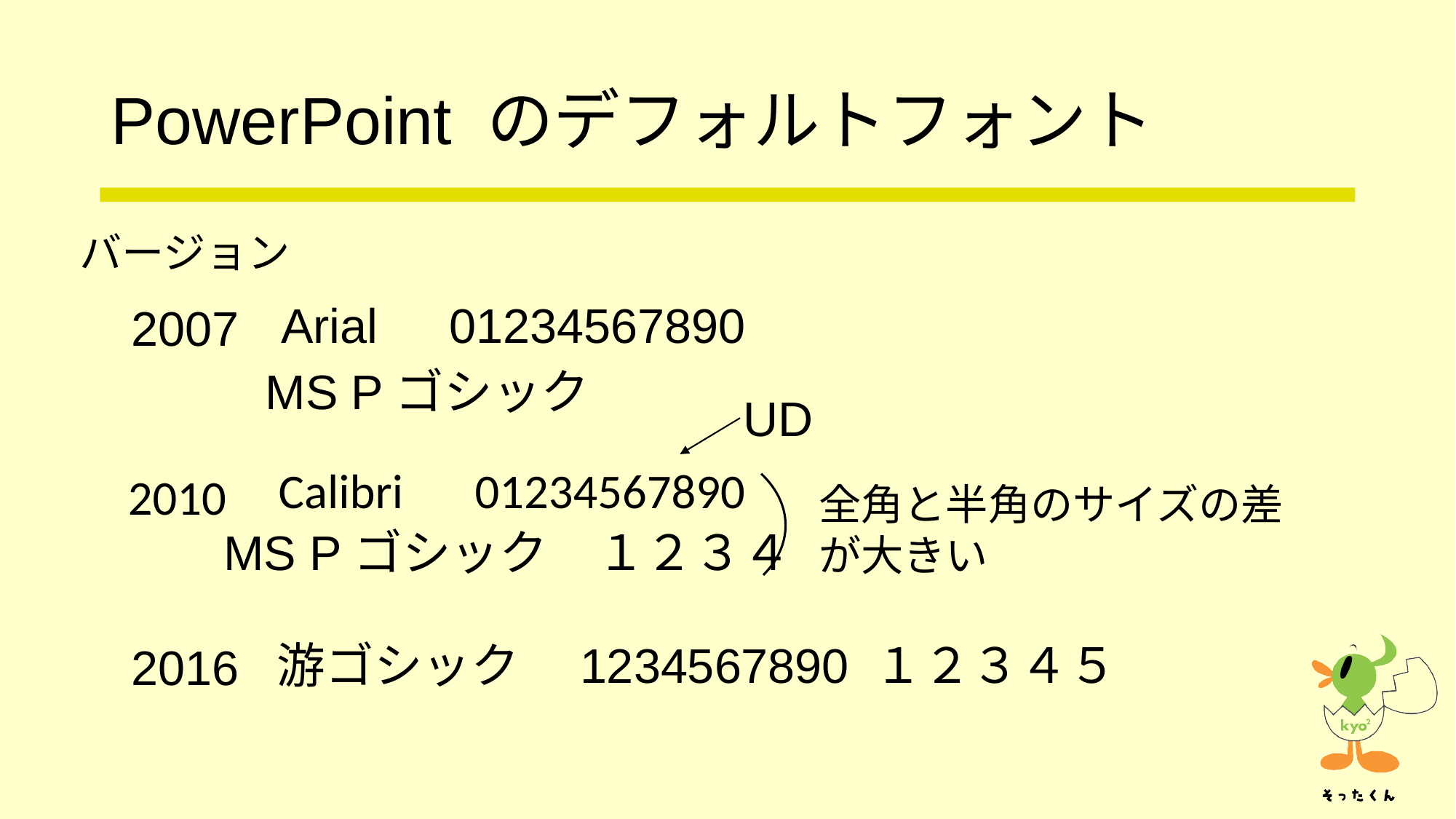

# PowerPoint のデフォルトフォント
バージョン
Arial　01234567890
2007
MS Pゴシック
UD
Calibri　01234567890
2010
全角と半角のサイズの差が大きい

MS Pゴシック　１２３４
游ゴシック　1234567890 １２３４５
2016